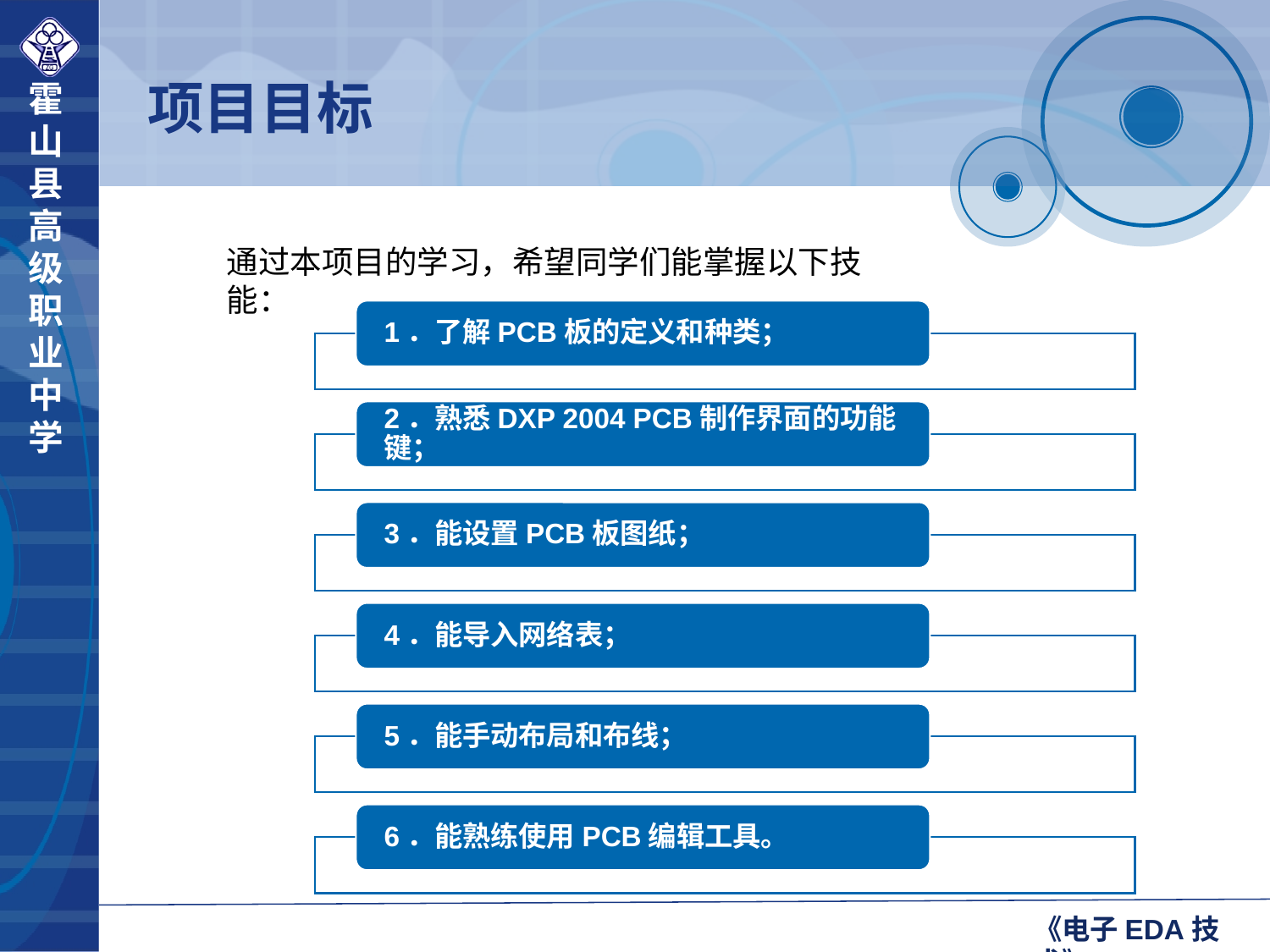

项目目标
通过本项目的学习，希望同学们能掌握以下技能：

1．了解PCB板的定义和种类；
2．熟悉DXP 2004 PCB制作界面的功能键；
3．能设置PCB板图纸；
4．能导入网络表；
5．能手动布局和布线；
6．能熟练使用PCB编辑工具。